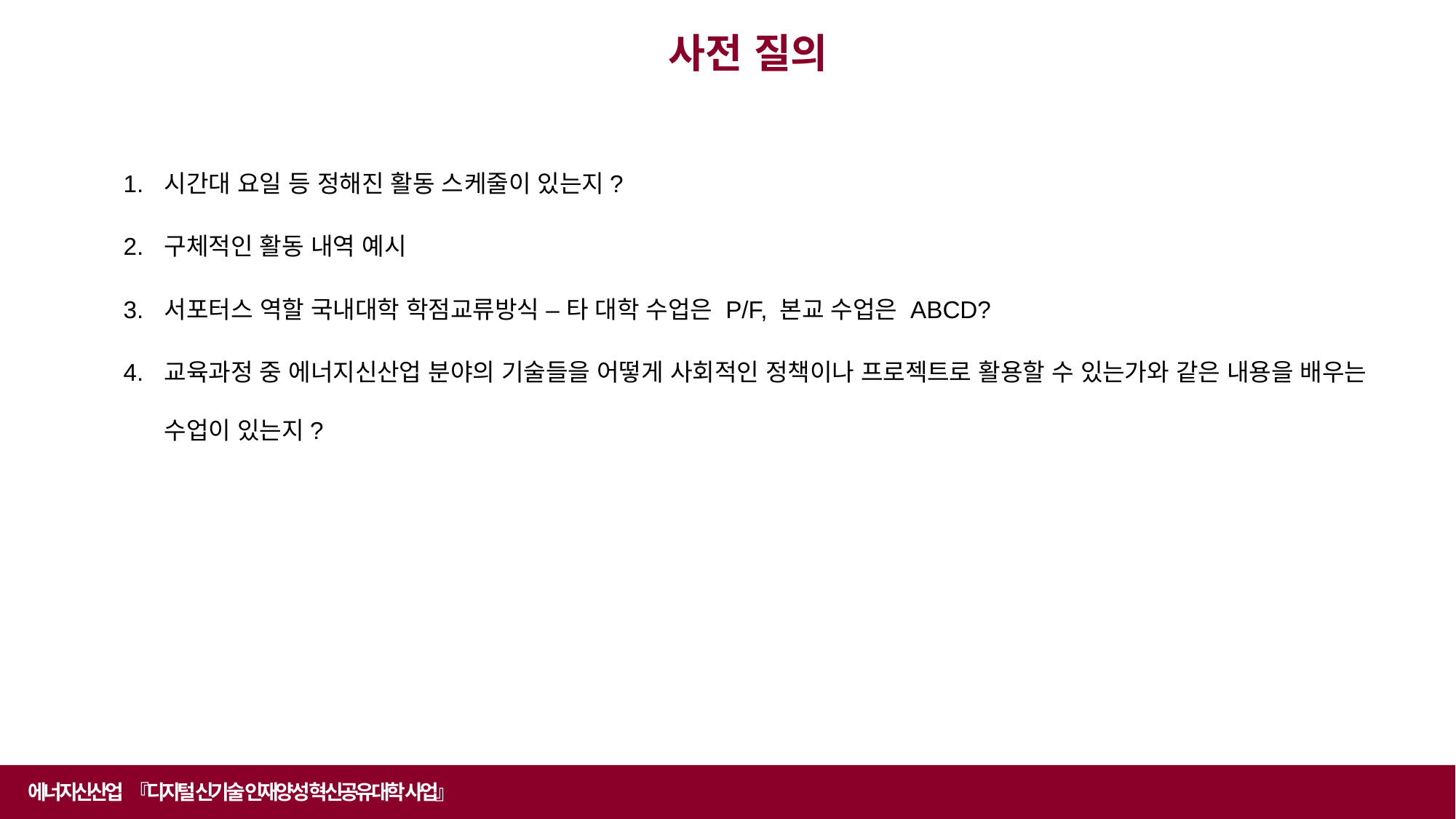

사전 질의

시간대 요일 등 정해진 활동 스케줄이 있는지?
구체적인 활동 내역 예시
서포터스 역할 국내대학 학점교류방식 – 타 대학 수업은 P/F, 본교 수업은 ABCD?
교육과정 중 에너지신산업 분야의 기술들을 어떻게 사회적인 정책이나 프로젝트로 활용할 수 있는가와 같은 내용을 배우는 수업이 있는지?